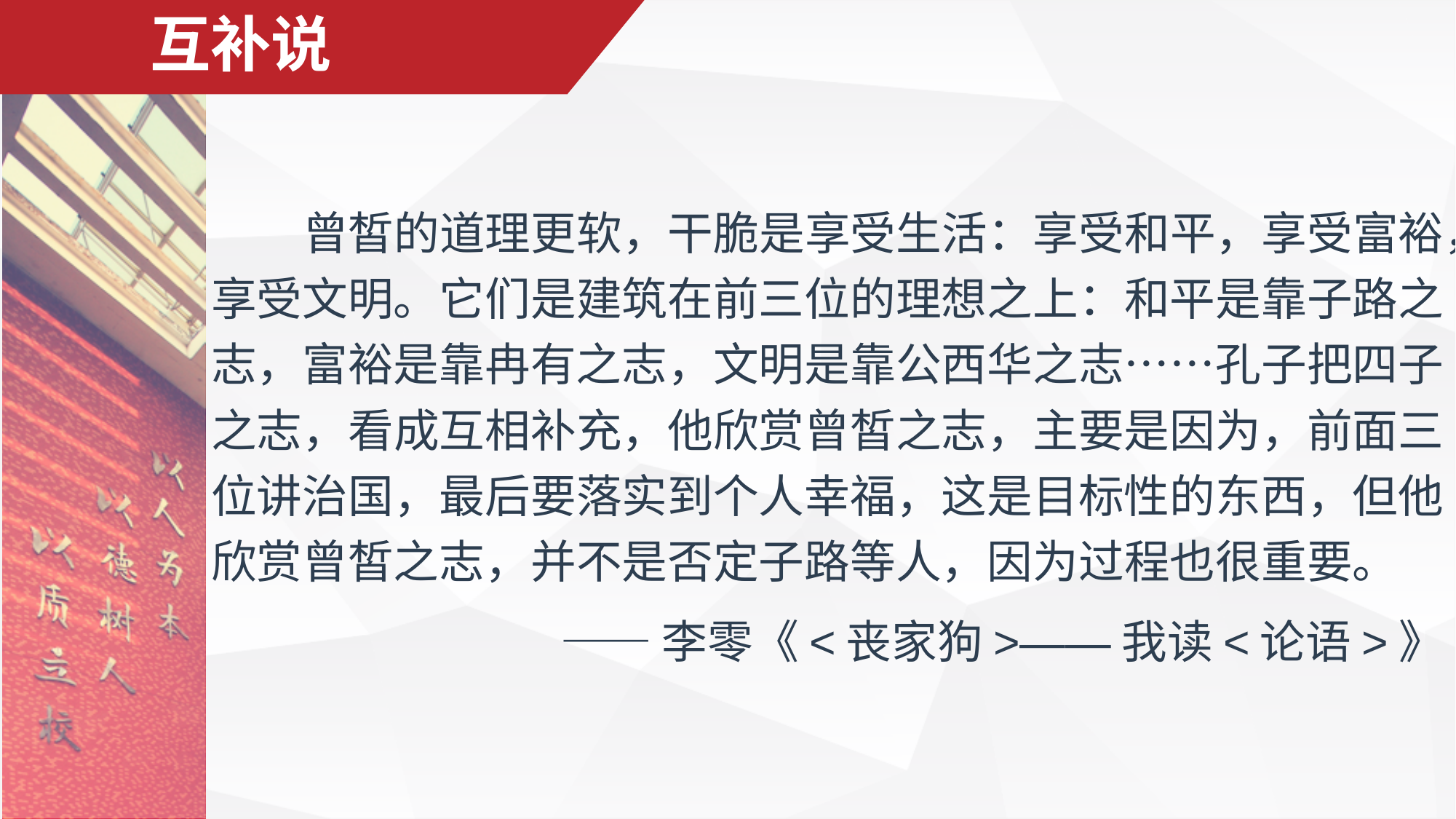

# 互补说
        曾皙的道理更软，干脆是享受生活：享受和平，享受富裕，享受文明。它们是建筑在前三位的理想之上：和平是靠子路之志，富裕是靠冉有之志，文明是靠公西华之志……孔子把四子之志，看成互相补充，他欣赏曾皙之志，主要是因为，前面三位讲治国，最后要落实到个人幸福，这是目标性的东西，但他欣赏曾皙之志，并不是否定子路等人，因为过程也很重要。
——李零《<丧家狗>——我读<论语>》